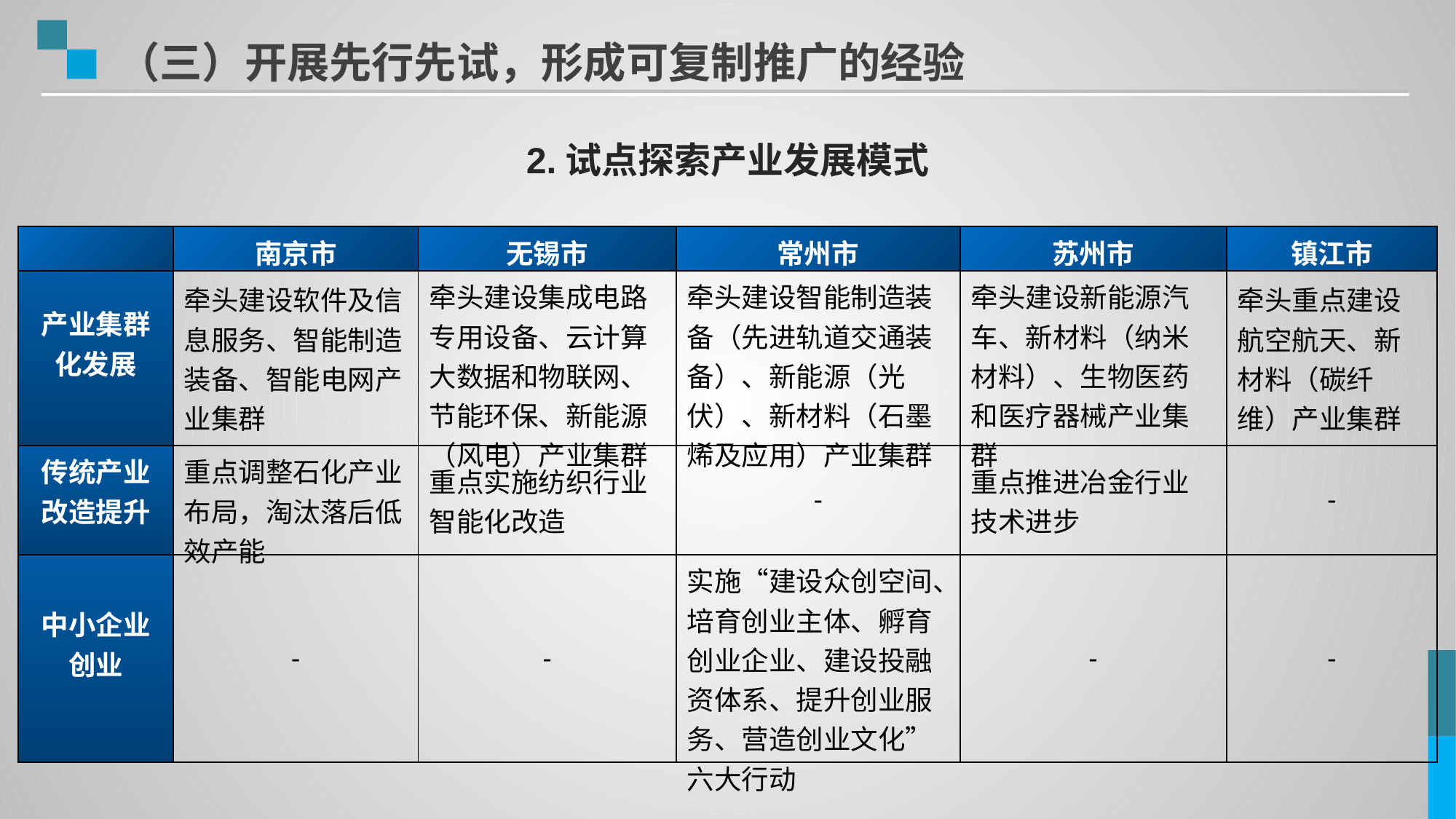

（三）开展先行先试，形成可复制推广的经验
2.试点探索产业发展模式
|  | 南京市 | 无锡市 | 常州市 | 苏州市 | 镇江市 |
| --- | --- | --- | --- | --- | --- |
| 产业集群化发展 | 牵头建设软件及信息服务、智能制造装备、智能电网产业集群 | 牵头建设集成电路专用设备、云计算大数据和物联网、节能环保、新能源（风电）产业集群 | 牵头建设智能制造装备（先进轨道交通装备）、新能源（光伏）、新材料（石墨烯及应用）产业集群 | 牵头建设新能源汽车、新材料（纳米材料）、生物医药和医疗器械产业集群 | 牵头重点建设航空航天、新材料（碳纤维）产业集群 |
| 传统产业改造提升 | 重点调整石化产业布局，淘汰落后低效产能 | 重点实施纺织行业智能化改造 | - | 重点推进冶金行业技术进步 | - |
| 中小企业创业 | - | - | 实施“建设众创空间、培育创业主体、孵育创业企业、建设投融资体系、提升创业服务、营造创业文化”六大行动 | - | - |